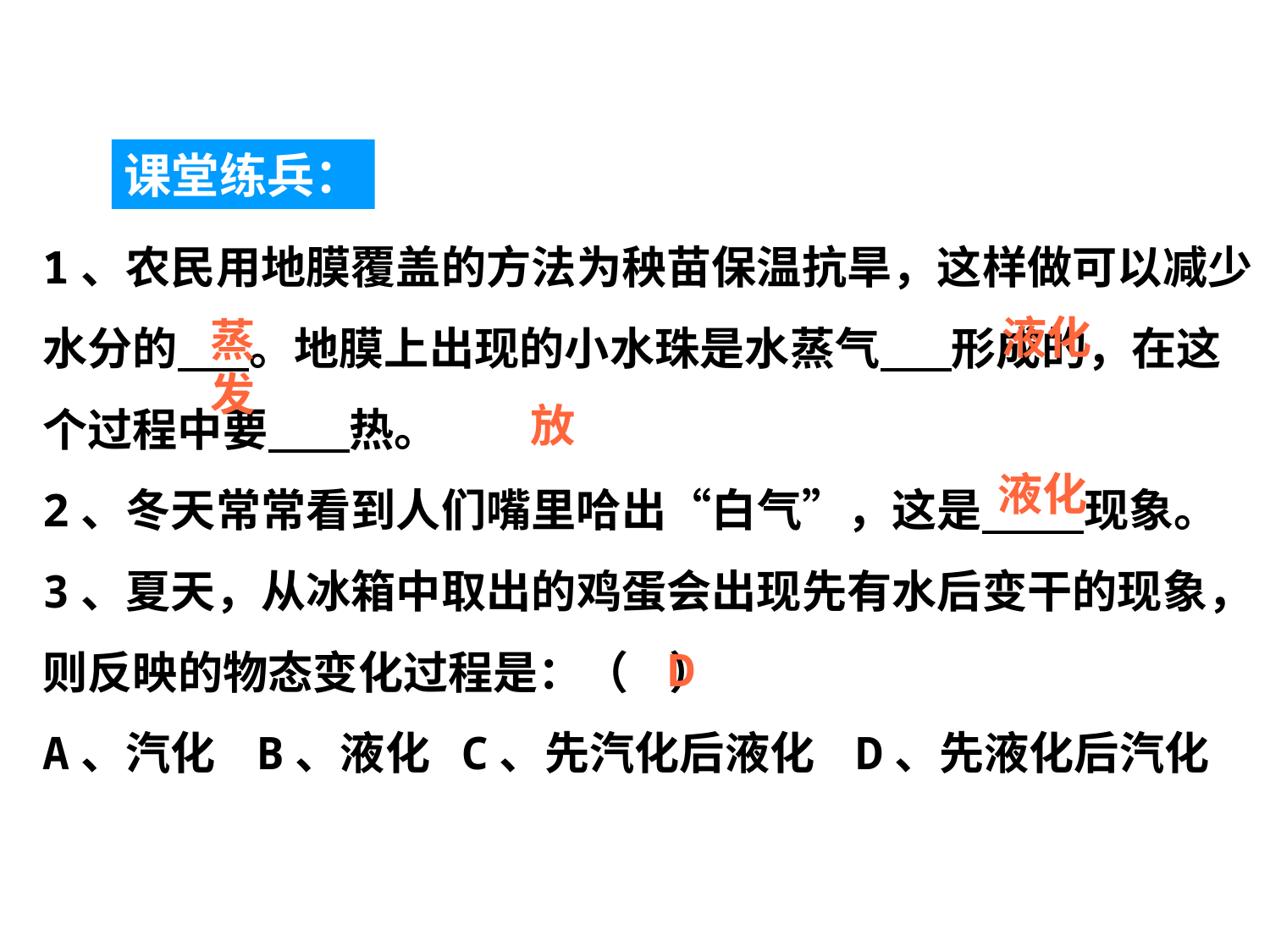

课堂练兵：
1、农民用地膜覆盖的方法为秧苗保温抗旱，这样做可以减少水分的       。地膜上出现的小水珠是水蒸气       形成的，在这个过程中要        热。
2、冬天常常看到人们嘴里哈出“白气”，这是          现象。
3、夏天，从冰箱中取出的鸡蛋会出现先有水后变干的现象，则反映的物态变化过程是：（    ）
A、汽化   B、液化  C、先汽化后液化   D、先液化后汽化
液化
蒸发
放
液化
D